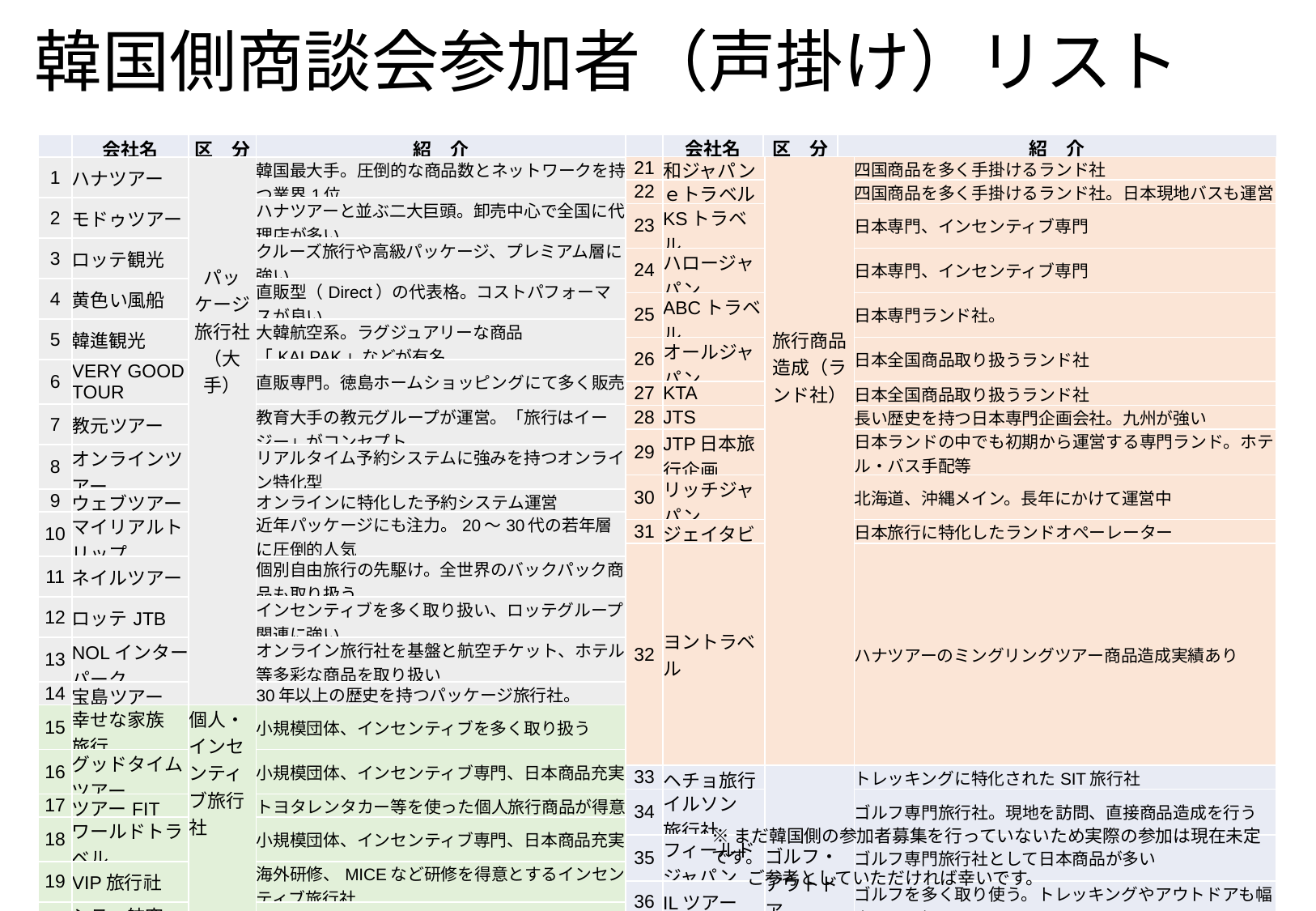

韓国側商談会参加者（声掛け）リスト
|  | 会社名 | 区　分 | 紹　介 |
| --- | --- | --- | --- |
|  | 会社名 | 区　分 | 紹　介 |
| --- | --- | --- | --- |
| 1 | ハナツアー | パッケージ 旅行社 （大手） | 韓国最大手。圧倒的な商品数とネットワークを持つ業界1位 |
| 2 | モドゥツアー |  | ハナツアーと並ぶ二大巨頭。卸売中心で全国に代理店が多い |
| 3 | ロッテ観光 |  | クルーズ旅行や高級パッケージ、プレミアム層に強い |
| 4 | 黄色い風船 |  | 直販型（Direct）の代表格。コストパフォーマスが良い |
| 5 | 韓進観光 |  | 大韓航空系。ラグジュアリーな商品「KALPAK」などが有名 |
| 6 | VERY GOOD TOUR |  | 直販専門。徳島ホームショッピングにて多く販売 |
| 7 | 教元ツアー |  | 教育大手の教元グループが運営。「旅行はイージー」がコンセプト |
| 8 | オンラインツアー |  | リアルタイム予約システムに強みを持つオンライン特化型 |
| 9 | ウェブツアー |  | オンラインに特化した予約システム運営 |
| 10 | マイリアルトリップ |  | 近年パッケージにも注力。20〜30代の若年層に圧倒的人気 |
| 11 | ネイルツアー |  | 個別自由旅行の先駆け。全世界のバックパック商品も取り扱う |
| 12 | ロッテJTB |  | インセンティブを多く取り扱い、ロッテグループ関連に強い |
| 13 | NOLインターパーク |  | オンライン旅行社を基盤と航空チケット、ホテル等多彩な商品を取り扱い |
| 14 | 宝島ツアー |  | 30年以上の歴史を持つパッケージ旅行社。 |
| 15 | 幸せな家族 旅行 | 個人・インセンティブ旅行社 | 小規模団体、インセンティブを多く取り扱う |
| 16 | グッドタイム ツアー |  | 小規模団体、インセンティブ専門、日本商品充実 |
| 17 | ツアーFIT |  | トヨタレンタカー等を使った個人旅行商品が得意 |
| 18 | ワールドトラベル |  | 小規模団体、インセンティブ専門、日本商品充実 |
| 19 | VIP旅行社 |  | 海外研修、MICEなど研修を得意とするインセンティブ旅行社 |
| 20 | シティ航空 旅行社 |  | 小規模団体、インセンティブ専門、日本商品充実 |
| 21 | 和ジャパン | 旅行商品造成（ランド社） | 四国商品を多く手掛けるランド社 |
| --- | --- | --- | --- |
| 22 | ｅトラベル |  | 四国商品を多く手掛けるランド社。日本現地バスも運営 |
| 23 | KSトラベル |  | 日本専門、インセンティブ専門 |
| 24 | ハロージャパン |  | 日本専門、インセンティブ専門 |
| 25 | ABCトラベル |  | 日本専門ランド社。 |
| 26 | オールジャパン |  | 日本全国商品取り扱うランド社 |
| 27 | KTA |  | 日本全国商品取り扱うランド社 |
| 28 | JTS |  | 長い歴史を持つ日本専門企画会社。九州が強い |
| 29 | JTP日本旅行企画 |  | 日本ランドの中でも初期から運営する専門ランド。ホテル・バス手配等 |
| 30 | リッチジャパン |  | 北海道、沖縄メイン。長年にかけて運営中 |
| 31 | ジェイタビ |  | 日本旅行に特化したランドオぺーレーター |
| 32 | ヨントラベル |  | ハナツアーのミングリングツアー商品造成実績あり |
| 33 | ヘチョ旅行 | ゴルフ・アウトドア | トレッキングに特化されたSIT旅行社 |
| 34 | イルソン 旅行社 | ゴルフ・アウトドア | ゴルフ専門旅行社。現地を訪問、直接商品造成を行う |
| 35 | フィールド ジャパン |  | ゴルフ専門旅行社として日本商品が多い |
| 36 | ILツアー |  | ゴルフを多く取り使う。トレッキングやアウトドアも幅広く取り扱う |
| 37 | 旅行神話ｎツアー |  | ゴルフ専門旅行社 |
| 38 | 世洋旅行社 |  | 長い歴史を持つゴルフ専門旅行社。九州地域が得意 |
| 39 | カジャゴルフ |  | 四国一周ゴルフツアーの作成・販売実績あり |
| 40 | ゴルフツアーズ |  | ゴルフ専門旅行社。海外ゴルフ、日本商品を取り扱う。 |
※まだ韓国側の参加者募集を行っていないため実際の参加は現在未定です。
　　ご参考としていただければ幸いです。